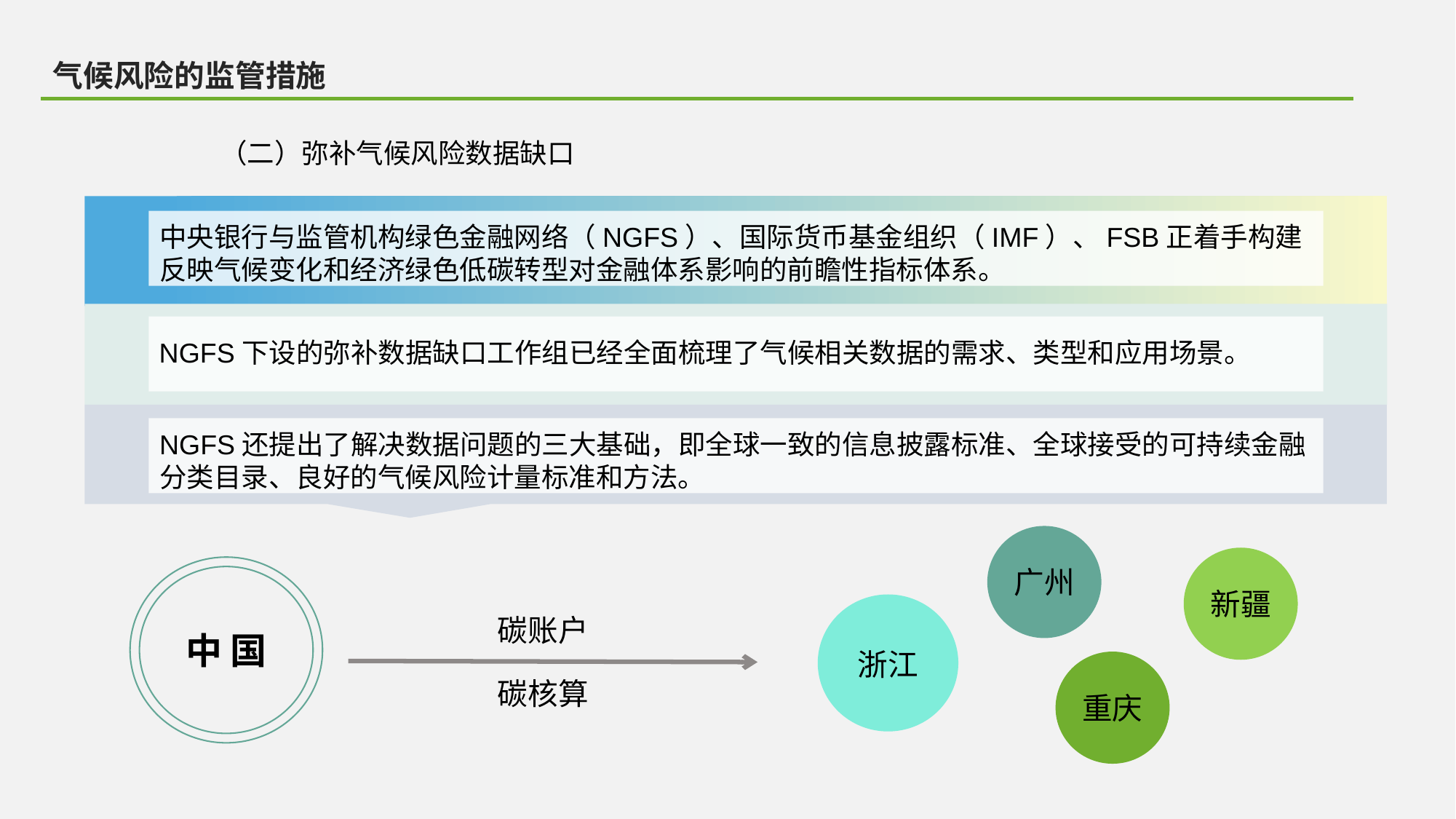

气候风险的监管措施
（二）弥补气候风险数据缺口

中央银行与监管机构绿色金融网络（NGFS）、国际货币基金组织（IMF）、FSB正着手构建反映气候变化和经济绿色低碳转型对金融体系影响的前瞻性指标体系。

NGFS下设的弥补数据缺口工作组已经全面梳理了气候相关数据的需求、类型和应用场景。

NGFS还提出了解决数据问题的三大基础，即全球一致的信息披露标准、全球接受的可持续金融分类目录、良好的气候风险计量标准和方法。

广州

新疆

中 国

浙江
碳账户

重庆
碳核算